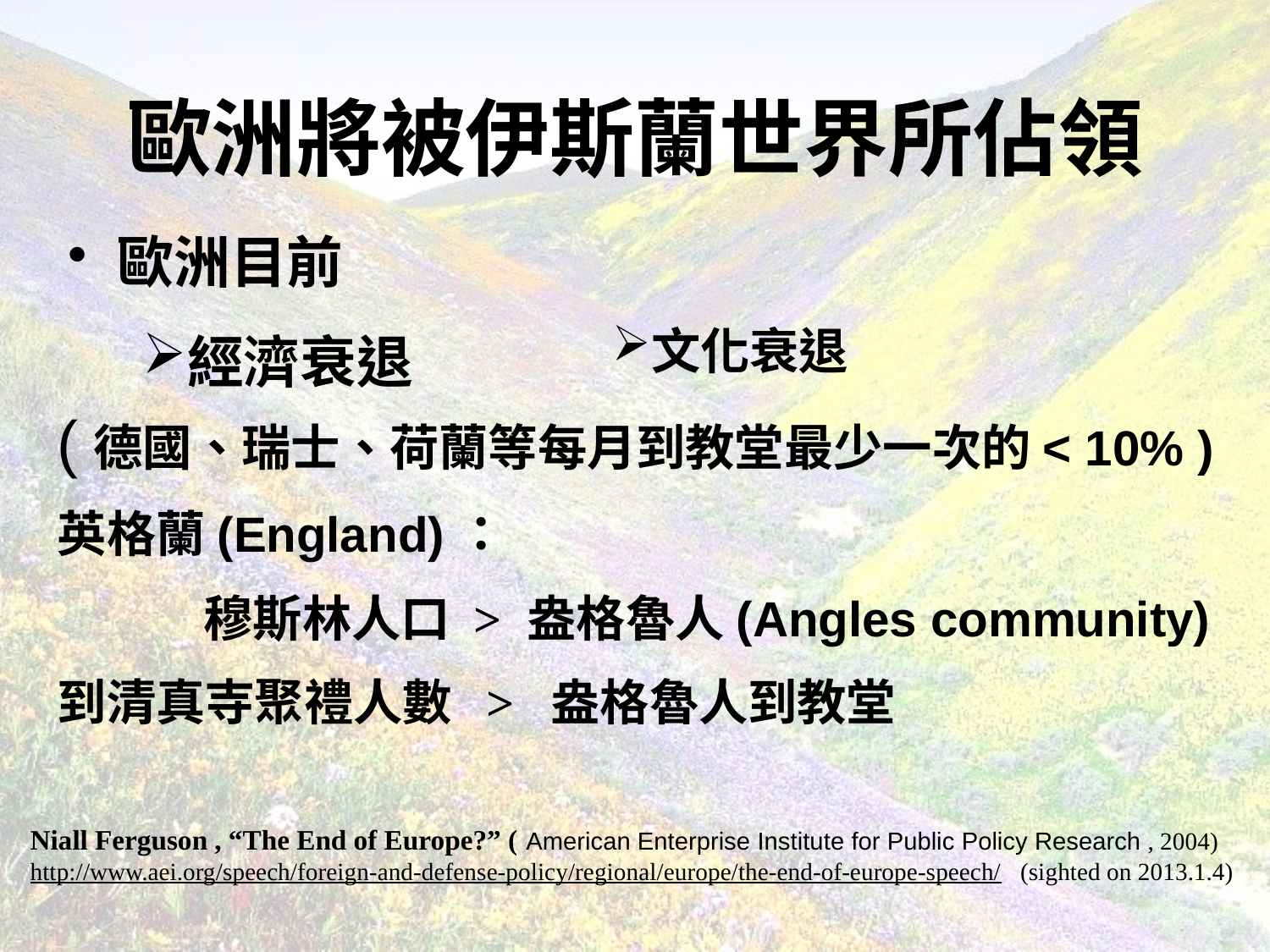

# 歐洲將被伊斯蘭世界所佔領
歐洲目前
經濟衰退

文化衰退
(德國、瑞士、荷蘭等每月到教堂最少一次的< 10% )
英格蘭(England)：
            穆斯林人口 > 盎格魯人(Angles community)
到清真寺聚禮人數  >  盎格魯人到教堂
Niall Ferguson , “The End of Europe?” ( American Enterprise Institute for Public Policy Research , 2004)
http://www.aei.org/speech/foreign-and-defense-policy/regional/europe/the-end-of-europe-speech/   (sighted on 2013.1.4)